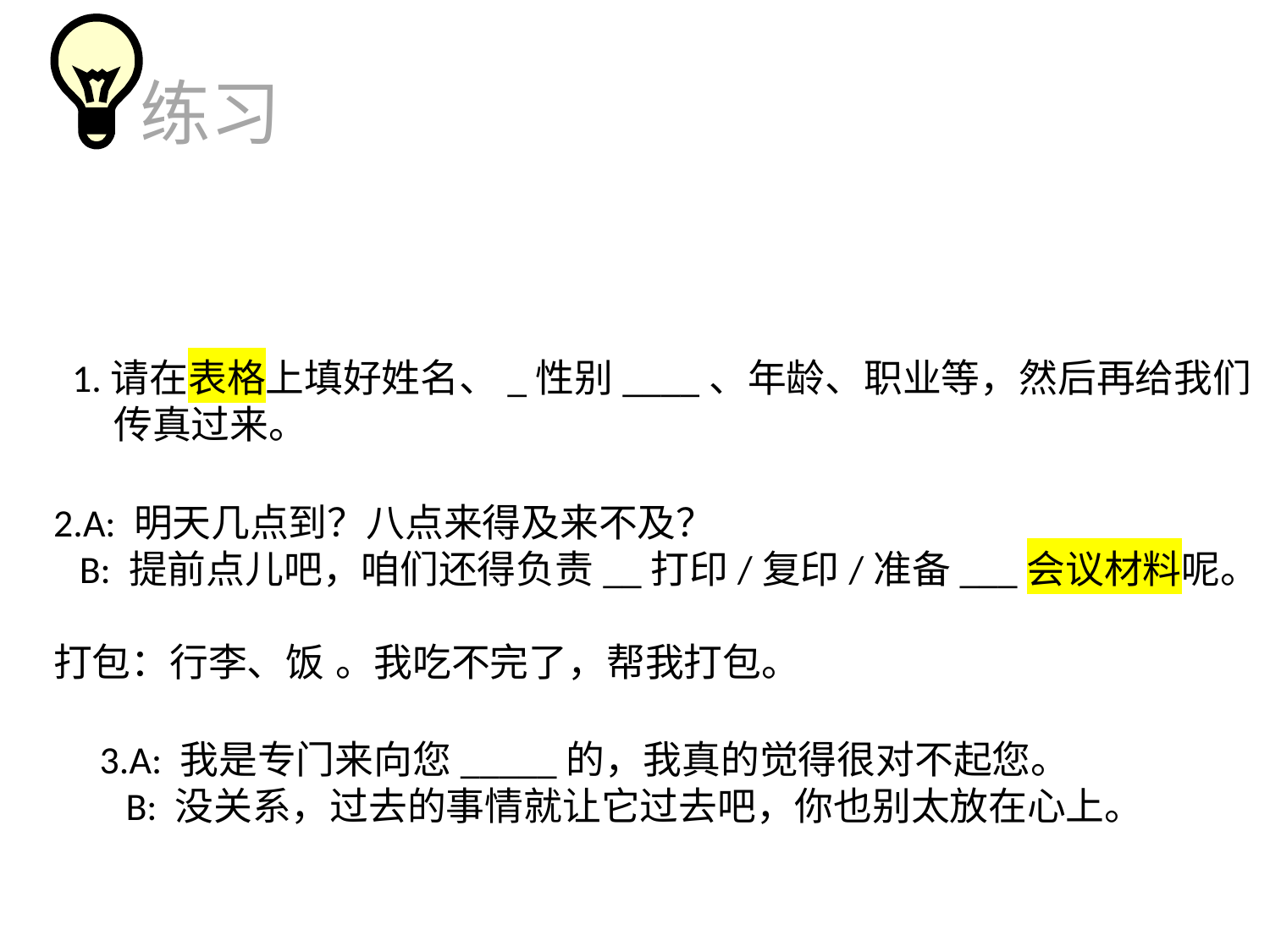

练习
1.请在表格上填好姓名、_性别____、年龄、职业等，然后再给我们
   传真过来。
2.A: 明天几点到？八点来得及来不及？
   B: 提前点儿吧，咱们还得负责__打印/复印/准备___会议材料呢。

打包：行李、饭 。我吃不完了，帮我打包。
3.A: 我是专门来向您_____的，我真的觉得很对不起您。
   B: 没关系，过去的事情就让它过去吧，你也别太放在心上。